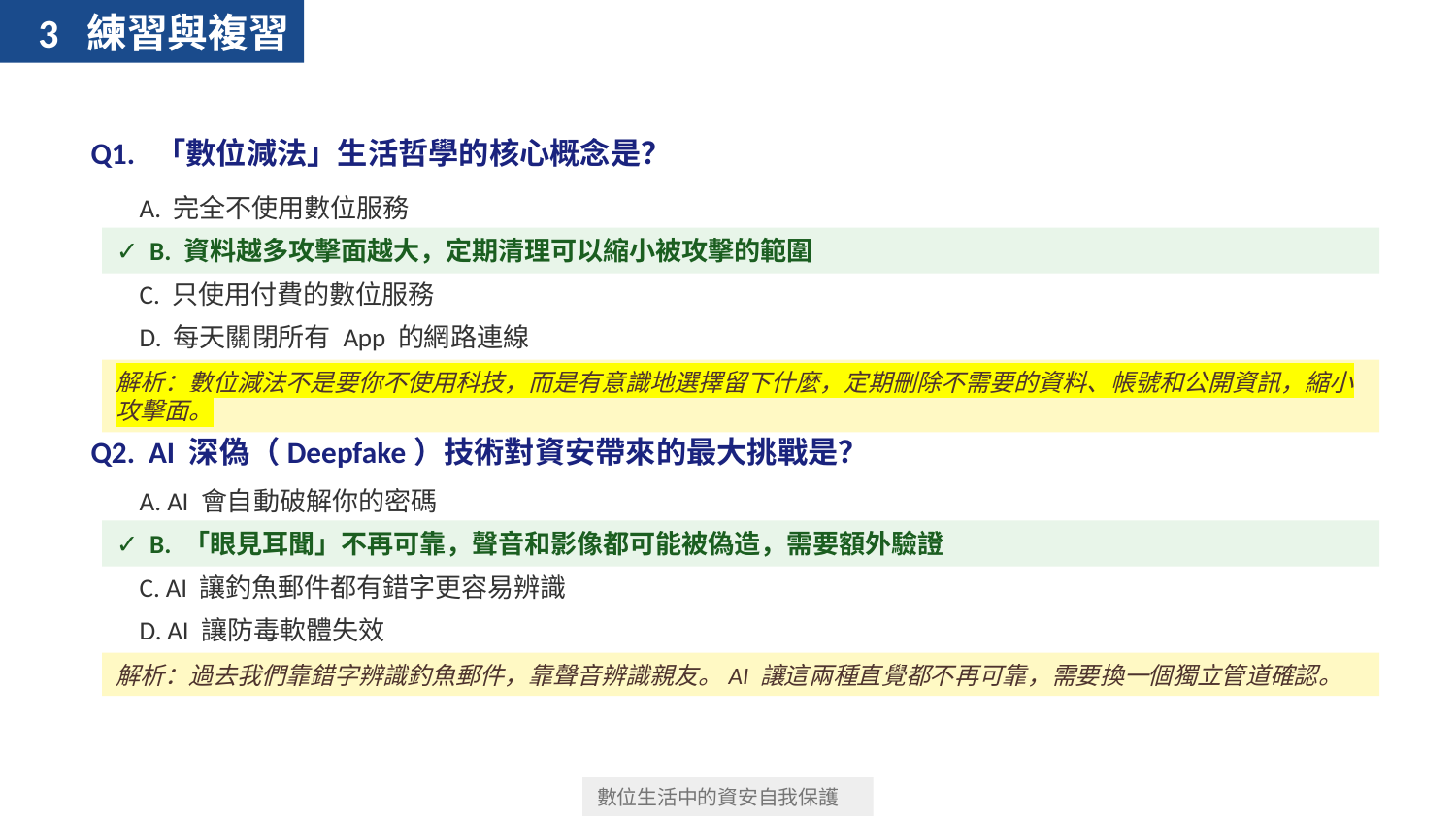

3  練習與複習
Q1.  「數位減法」生活哲學的核心概念是？
    A. 完全不使用數位服務
✓  B. 資料越多攻擊面越大，定期清理可以縮小被攻擊的範圍
    C. 只使用付費的數位服務
    D. 每天關閉所有 App 的網路連線
解析：數位減法不是要你不使用科技，而是有意識地選擇留下什麼，定期刪除不需要的資料、帳號和公開資訊，縮小攻擊面。
Q2.  AI 深偽（Deepfake）技術對資安帶來的最大挑戰是？
    A. AI 會自動破解你的密碼
✓  B. 「眼見耳聞」不再可靠，聲音和影像都可能被偽造，需要額外驗證
    C. AI 讓釣魚郵件都有錯字更容易辨識
    D. AI 讓防毒軟體失效
解析：過去我們靠錯字辨識釣魚郵件，靠聲音辨識親友。AI 讓這兩種直覺都不再可靠，需要換一個獨立管道確認。
數位生活中的資安自我保護